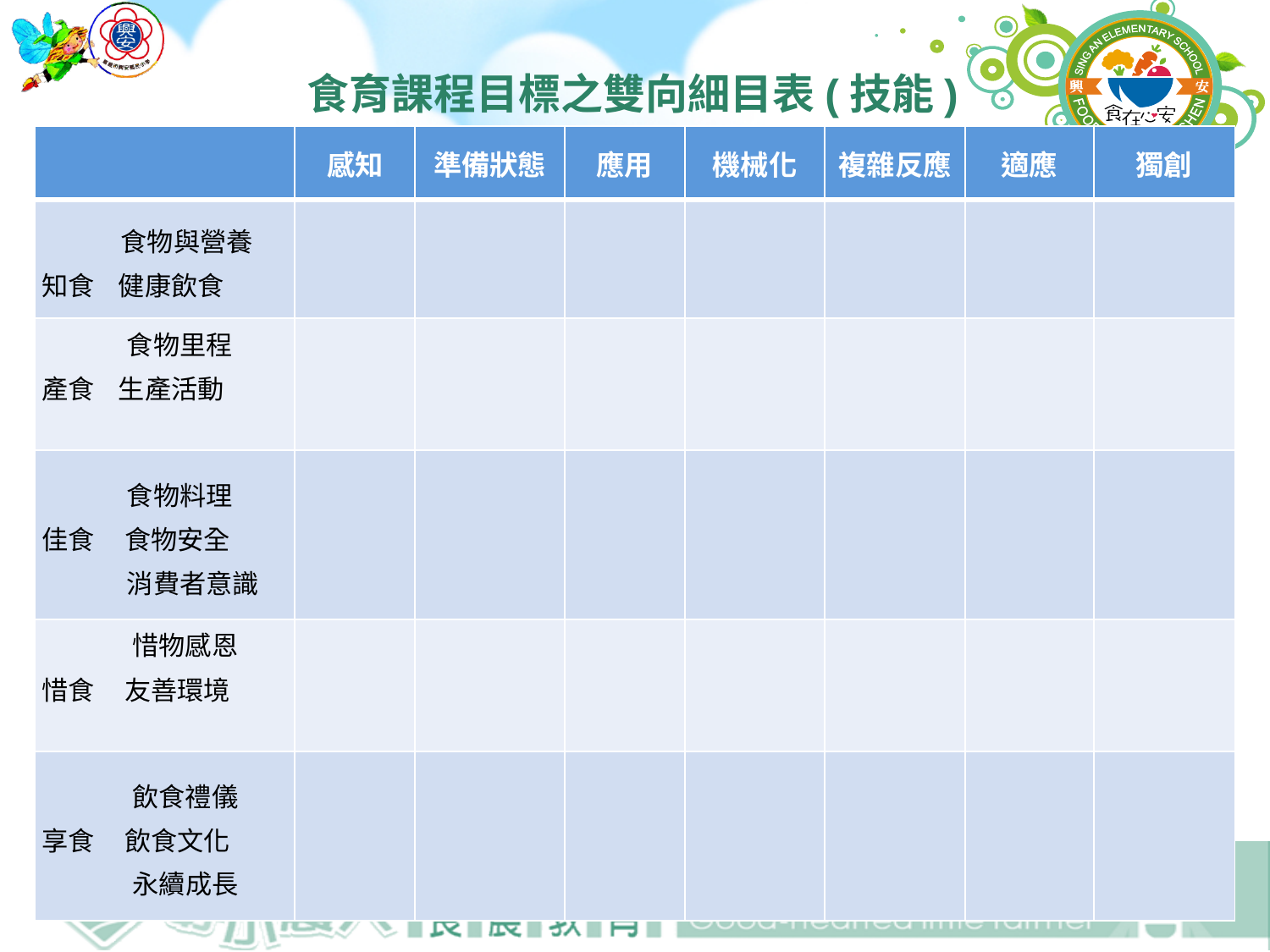

# 食育課程目標之雙向細目表(技能)
|  | 感知 | 準備狀態 | 應用 | 機械化 | 複雜反應 | 適應 | 獨創 |
| --- | --- | --- | --- | --- | --- | --- | --- |
| 食物與營養 知食 健康飲食 |  |  |  |  |  |  |  |
| 食物里程 產食 生產活動 |  |  |  |  |  |  |  |
| 食物料理 佳食 食物安全 消費者意識 |  |  |  |  |  |  |  |
| 惜物感恩 惜食 友善環境 |  |  |  |  |  |  |  |
| 飲食禮儀 享食 飲食文化 永續成長 |  |  |  |  |  |  |  |